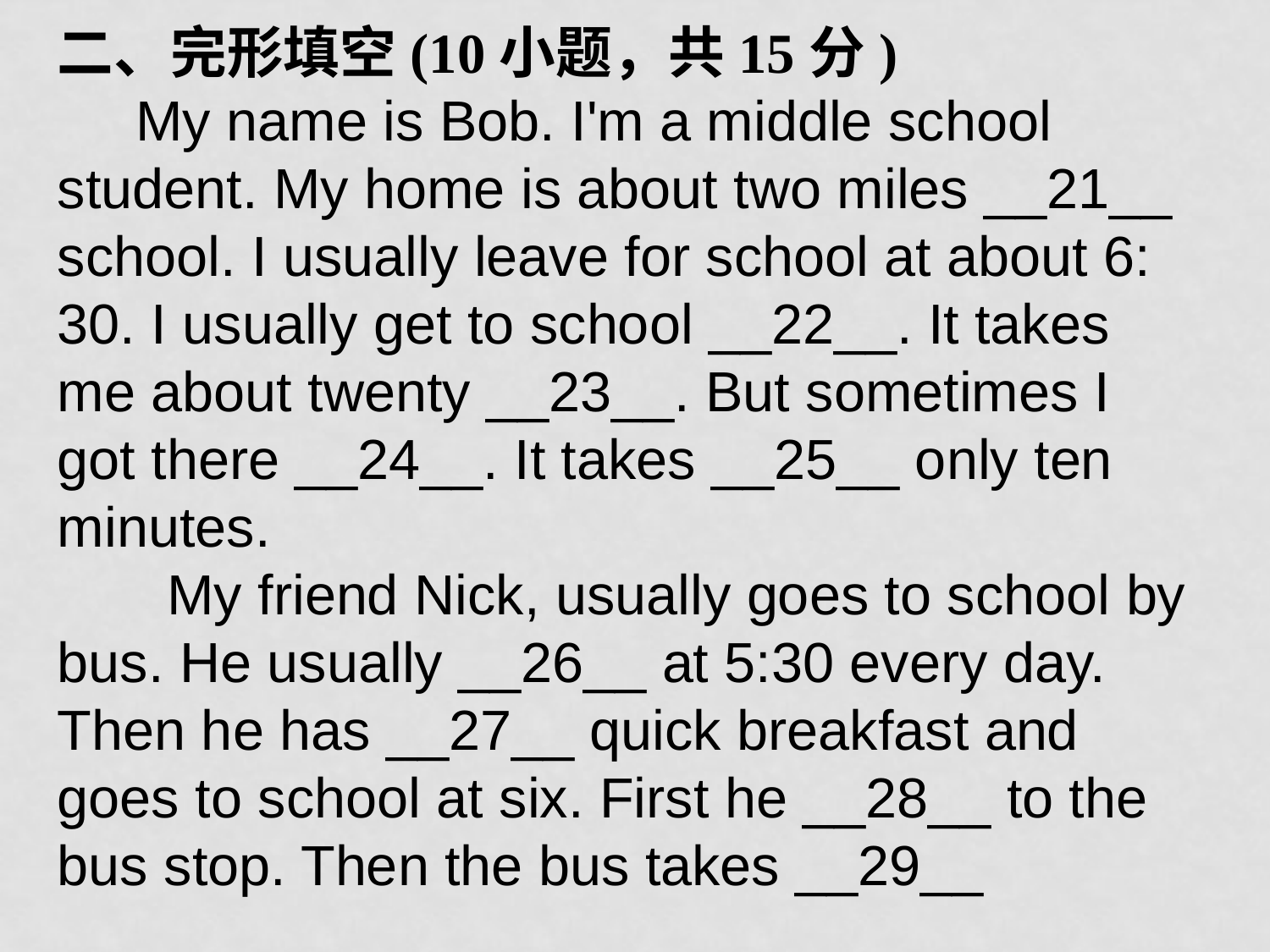

二、完形填空(10小题，共15分)
     My name is Bob. I'm a middle school student. My home is about two miles __21__ school. I usually leave for school at about 6: 30. I usually get to school __22__. It takes me about twenty __23__. But sometimes I got there __24__. It takes __25__ only ten minutes.
       My friend Nick, usually goes to school by bus. He usually __26__ at 5:30 every day. Then he has __27__ quick breakfast and goes to school at six. First he __28__ to the bus stop. Then the bus takes __29__